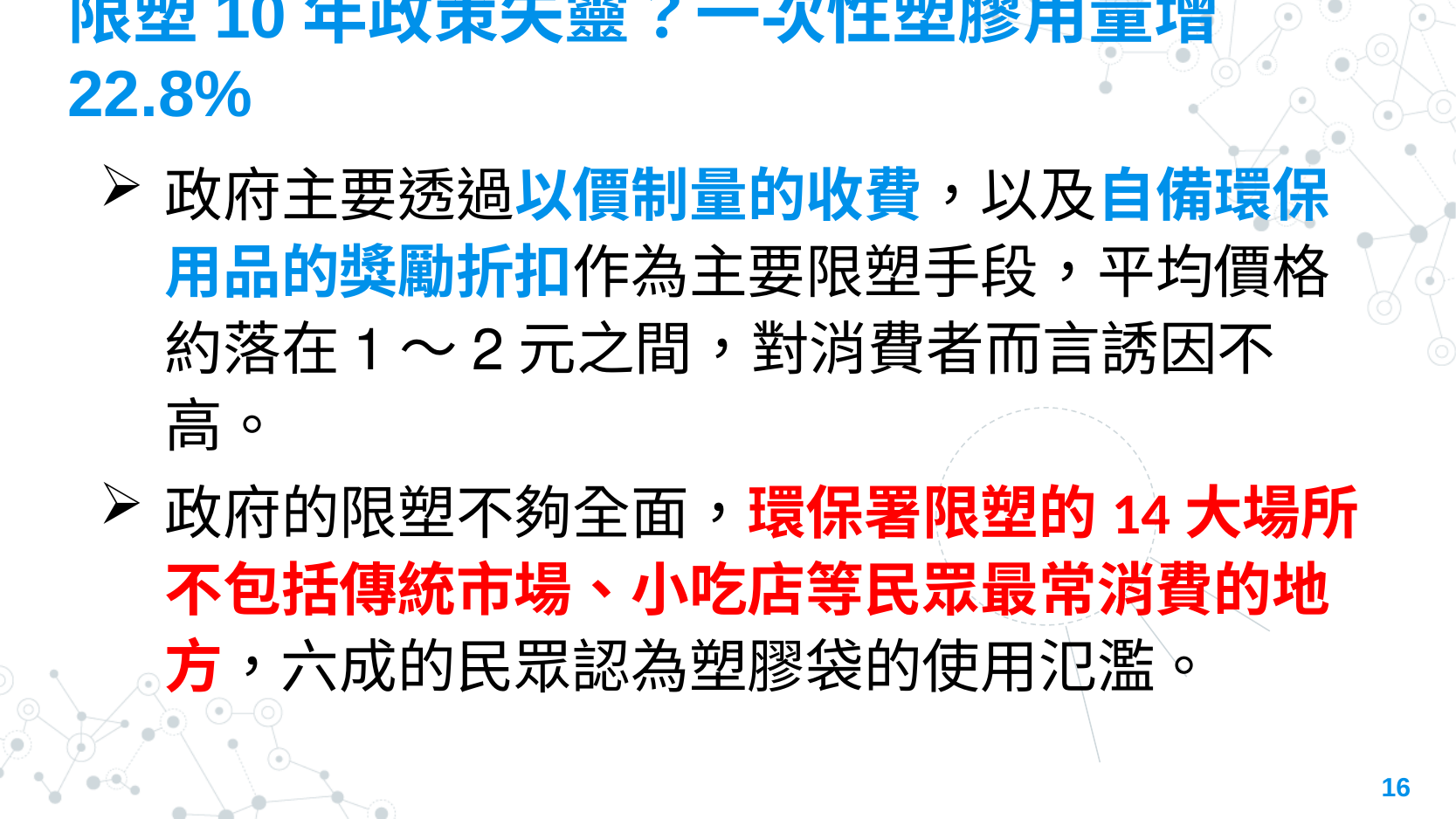

限塑10年政策失靈？一次性塑膠用量增22.8%
政府主要透過以價制量的收費，以及自備環保用品的獎勵折扣作為主要限塑手段，平均價格約落在1～2元之間，對消費者而言誘因不高。
政府的限塑不夠全面，環保署限塑的14大場所不包括傳統市場、小吃店等民眾最常消費的地方，六成的民眾認為塑膠袋的使用氾濫。

16